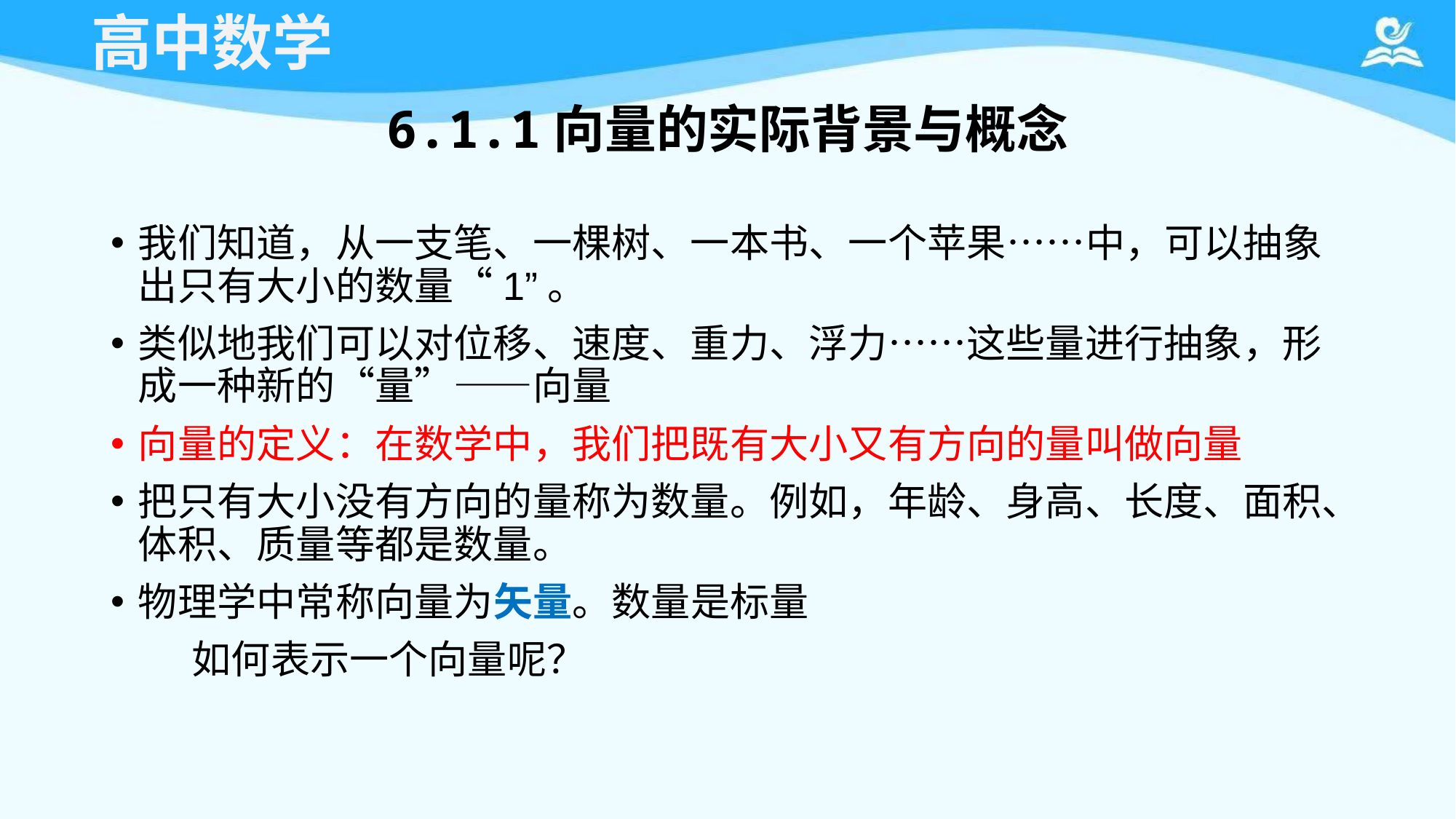

# 6.1.1向量的实际背景与概念
我们知道，从一支笔、一棵树、一本书、一个苹果……中，可以抽象出只有大小的数量“1”。
类似地我们可以对位移、速度、重力、浮力……这些量进行抽象，形成一种新的“量”——向量
向量的定义：在数学中，我们把既有大小又有方向的量叫做向量
把只有大小没有方向的量称为数量。例如，年龄、身高、长度、面积、体积、质量等都是数量。
物理学中常称向量为矢量。数量是标量
        如何表示一个向量呢？